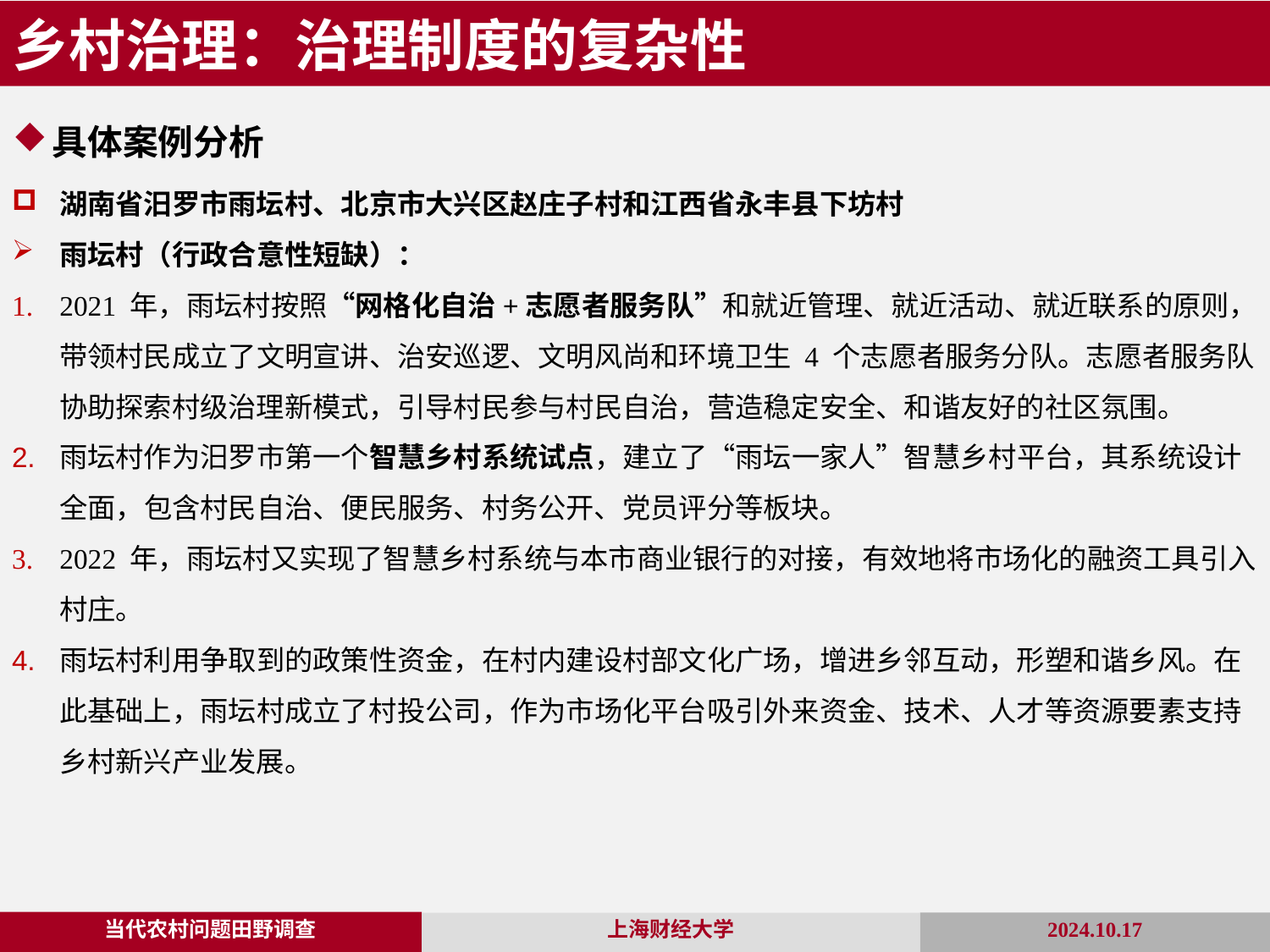

乡村治理：治理制度的复杂性
具体案例分析
湖南省汨罗市雨坛村、北京市大兴区赵庄子村和江西省永丰县下坊村
雨坛村（行政合意性短缺）：
2021 年，雨坛村按照“网格化自治+志愿者服务队”和就近管理、就近活动、就近联系的原则，带领村民成立了文明宣讲、治安巡逻、文明风尚和环境卫生 4 个志愿者服务分队。志愿者服务队协助探索村级治理新模式，引导村民参与村民自治，营造稳定安全、和谐友好的社区氛围。
雨坛村作为汨罗市第一个智慧乡村系统试点，建立了“雨坛一家人”智慧乡村平台，其系统设计全面，包含村民自治、便民服务、村务公开、党员评分等板块。
2022 年，雨坛村又实现了智慧乡村系统与本市商业银行的对接，有效地将市场化的融资工具引入村庄。
雨坛村利用争取到的政策性资金，在村内建设村部文化广场，增进乡邻互动，形塑和谐乡风。在此基础上，雨坛村成立了村投公司，作为市场化平台吸引外来资金、技术、人才等资源要素支持乡村新兴产业发展。
当代农村问题田野调查
2024.10.17
上海财经大学